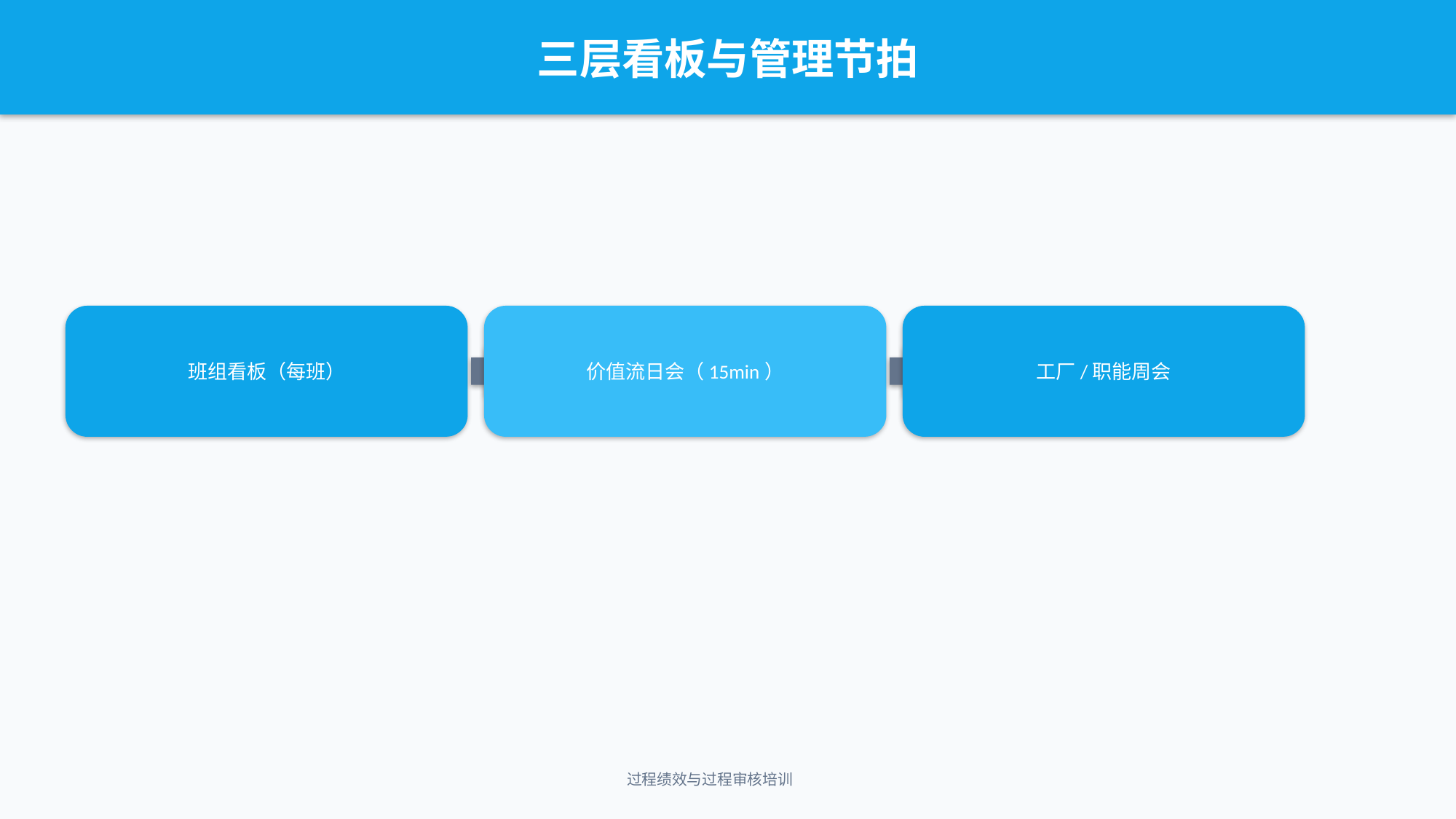

三层看板与管理节拍
班组看板（每班）
价值流日会（15min）
工厂/职能周会

过程绩效与过程审核培训